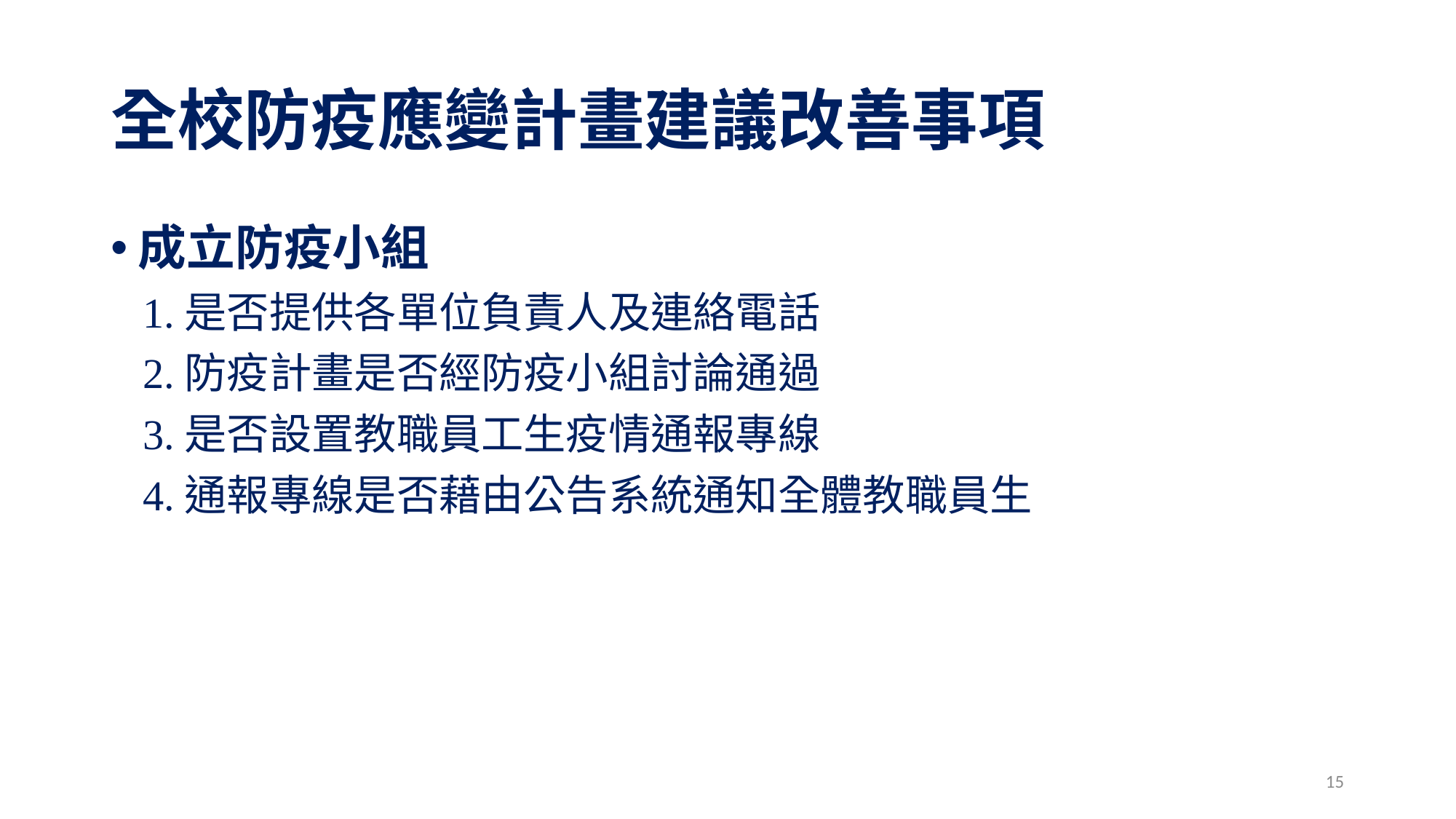

# 全校防疫應變計畫建議改善事項
成立防疫小組
1.是否提供各單位負責人及連絡電話
2.防疫計畫是否經防疫小組討論通過
3.是否設置教職員工生疫情通報專線
4.通報專線是否藉由公告系統通知全體教職員生

15